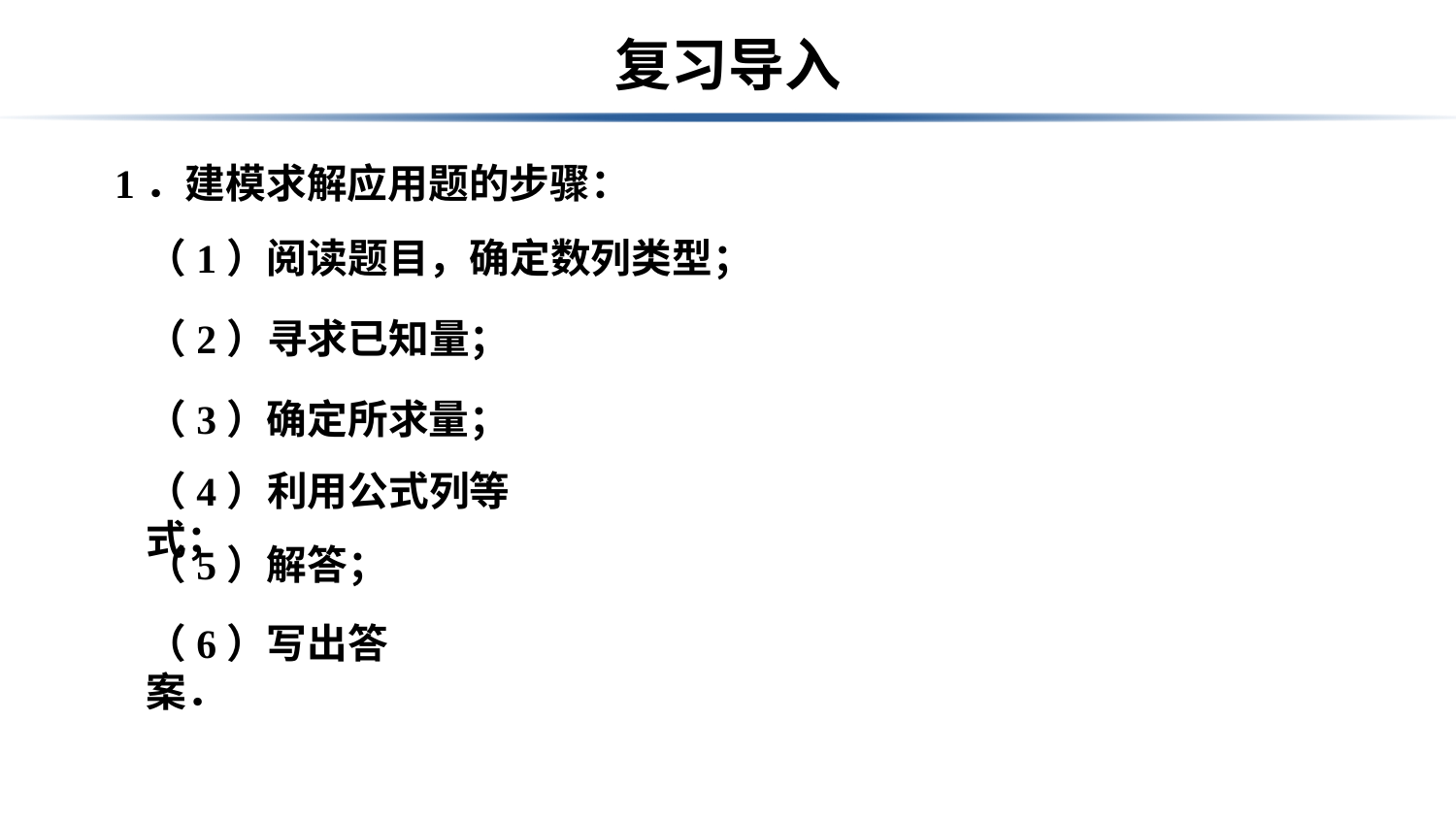

# 复习导入
1．建模求解应用题的步骤：
（1）阅读题目，确定数列类型；
（2）寻求已知量；
（3）确定所求量；
（4）利用公式列等式；
（5）解答；
（6）写出答案．